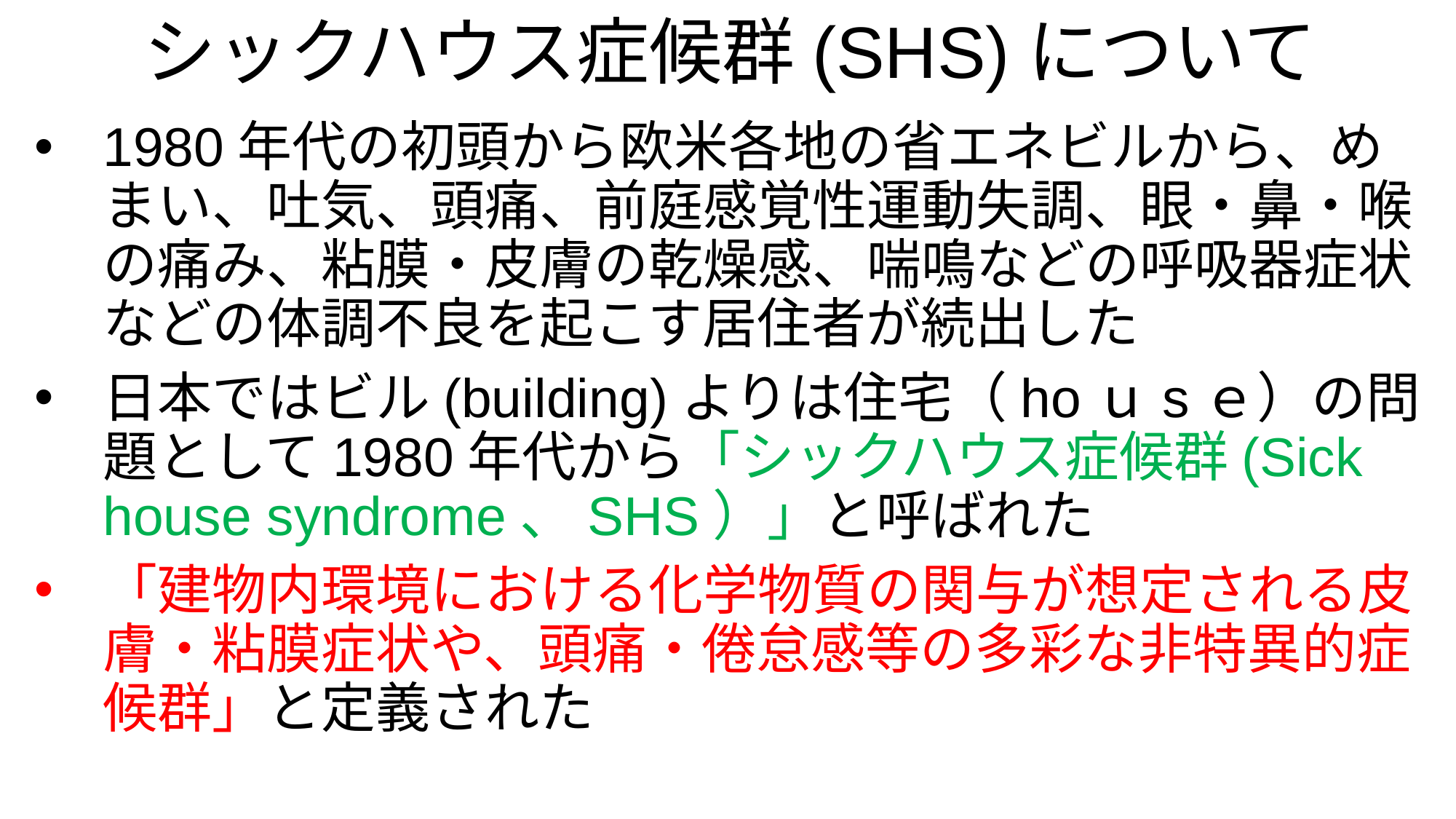

# シックハウス症候群(SHS)について
1980年代の初頭から欧米各地の省エネビルから、めまい、吐気、頭痛、前庭感覚性運動失調、眼・鼻・喉の痛み、粘膜・皮膚の乾燥感、喘鳴などの呼吸器症状などの体調不良を起こす居住者が続出した
日本ではビル(building)よりは住宅（hoｕsｅ）の問題として1980年代から「シックハウス症候群(Sick house syndrome、SHS）」と呼ばれた
「建物内環境における化学物質の関与が想定される皮膚・粘膜症状や、頭痛・倦怠感等の多彩な非特異的症候群」と定義された